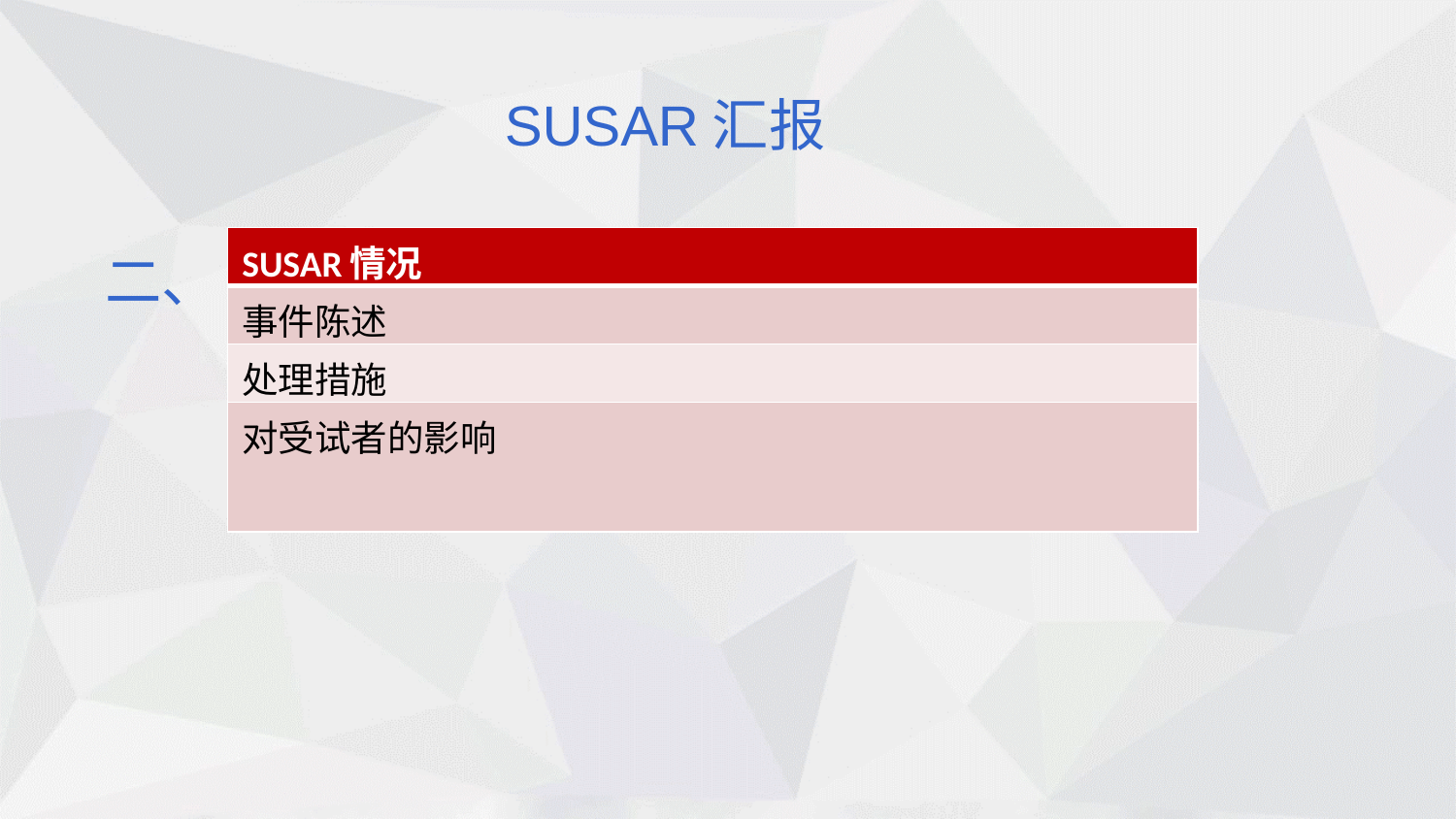

SUSAR汇报

| SUSAR情况 |
| --- |
| 事件陈述 |
| 处理措施 |
| 对受试者的影响 |
二、